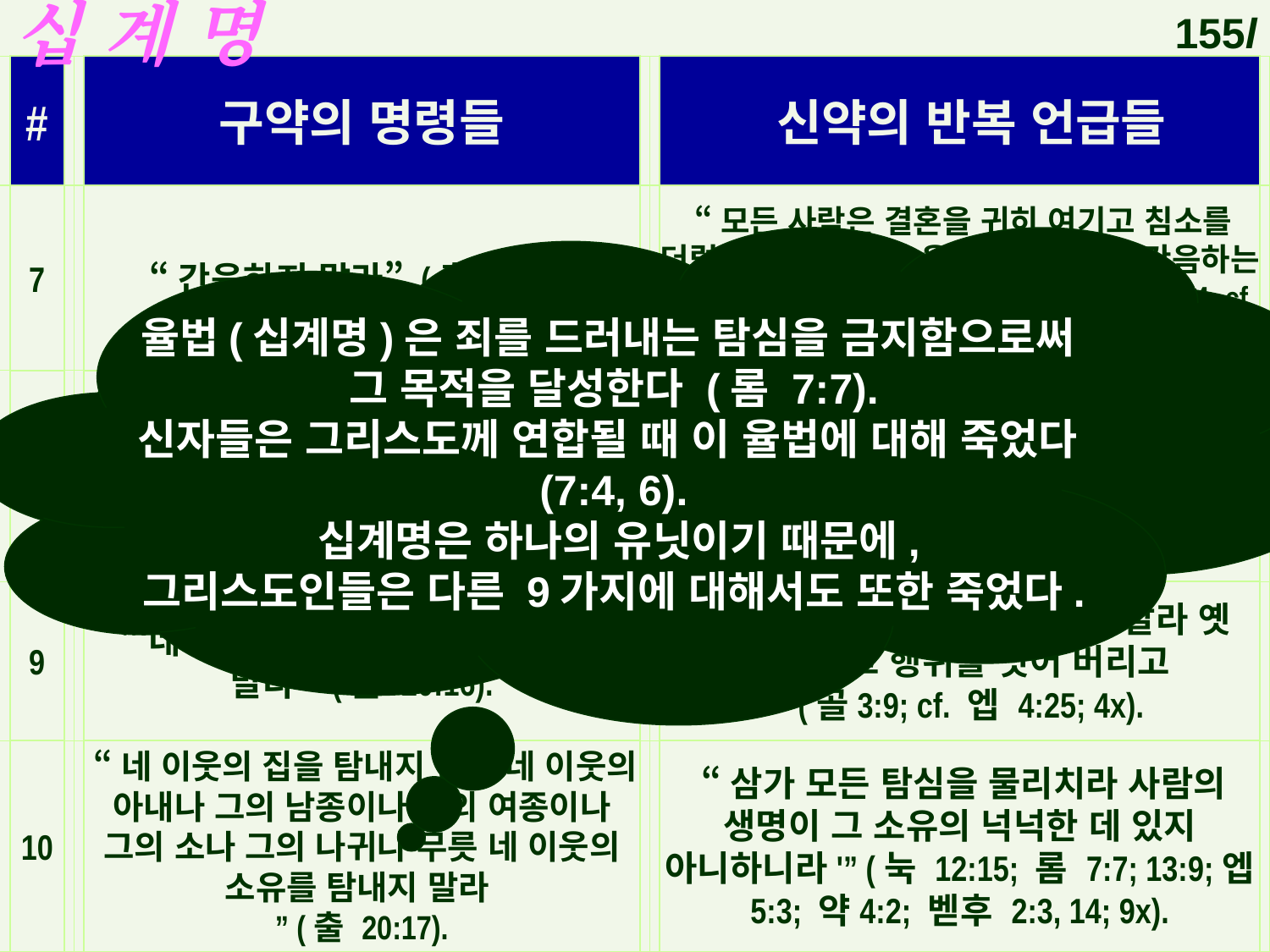

# 십 계 명
155l

#

구약의 명령들

 신약의 반복 언급들

7

 “간음하지 말라” (출 20:14).

 “모든 사람은 결혼을 귀히 여기고 침소를 더럽히지 않게 하라 음행하는 자들과 간음하는 자들을 하나님이 심판하시리라 ” (히13:4; cf. 막10:19; 12x).

8

“도적질하지 말라” (출 20:15).

 “도둑질하는 자는 다시 도둑질하지 말고 돌이켜 가난한 자에게 구제할 수 있도록 자기 손으로 수고하여 선한 일을 하라
…” (엡 4:28; cf.마 27:64; 막 10:19; 눅 18:20; 롬 13:9; 딛 2:10; 6x).

9

 “네 이웃에 대하여 거짓 증거하지 말라” (출 20:16).

 “너희가 서로 거짓말을 하지 말라 옛 사람과 그 행위를 벗어 버리고
” (골3:9; cf. 엡 4:25; 4x).

10

 “네 이웃의 집을 탐내지 말라 네 이웃의 아내나 그의 남종이나 그의 여종이나 그의 소나 그의 나귀나 무릇 네 이웃의 소유를 탐내지 말라
” (출 20:17).

 “삼가 모든 탐심을 물리치라 사람의 생명이 그 소유의 넉넉한 데 있지 아니하니라'” (눅 12:15; 롬 7:7; 13:9;엡 5:3; 약4:2; 벧후 2:3, 14; 9x).
율법(십계명)은 죄를 드러내는 탐심을 금지함으로써
그 목적을 달성한다 (롬 7:7).
신자들은 그리스도께 연합될 때 이 율법에 대해 죽었다
(7:4, 6).
 십계명은 하나의 유닛이기 때문에,
그리스도인들은 다른 9가지에 대해서도 또한 죽었다.